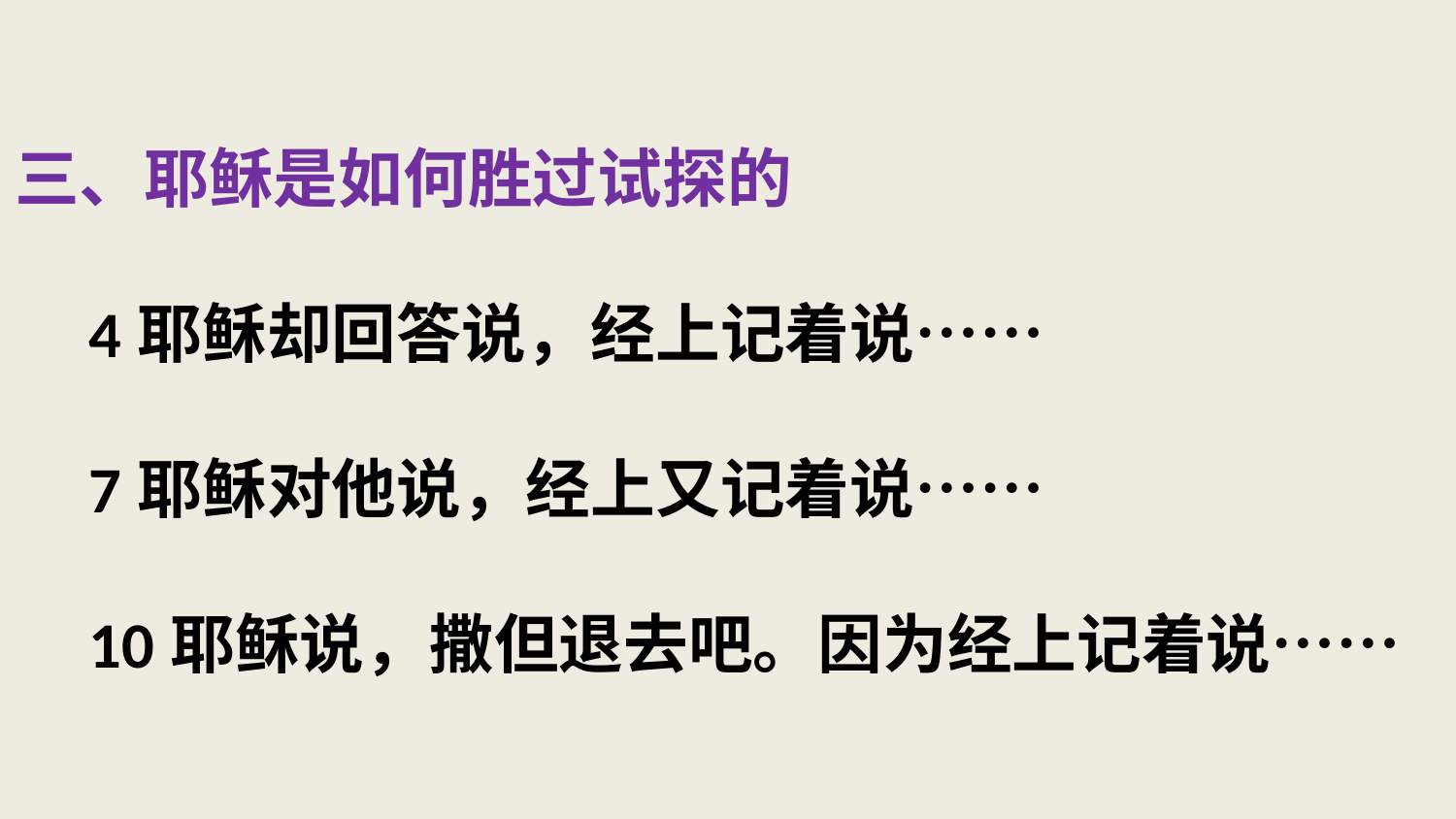

# 三、耶稣是如何胜过试探的 4耶稣却回答说，经上记着说…… 7耶稣对他说，经上又记着说…… 10耶稣说，撒但退去吧。因为经上记着说……